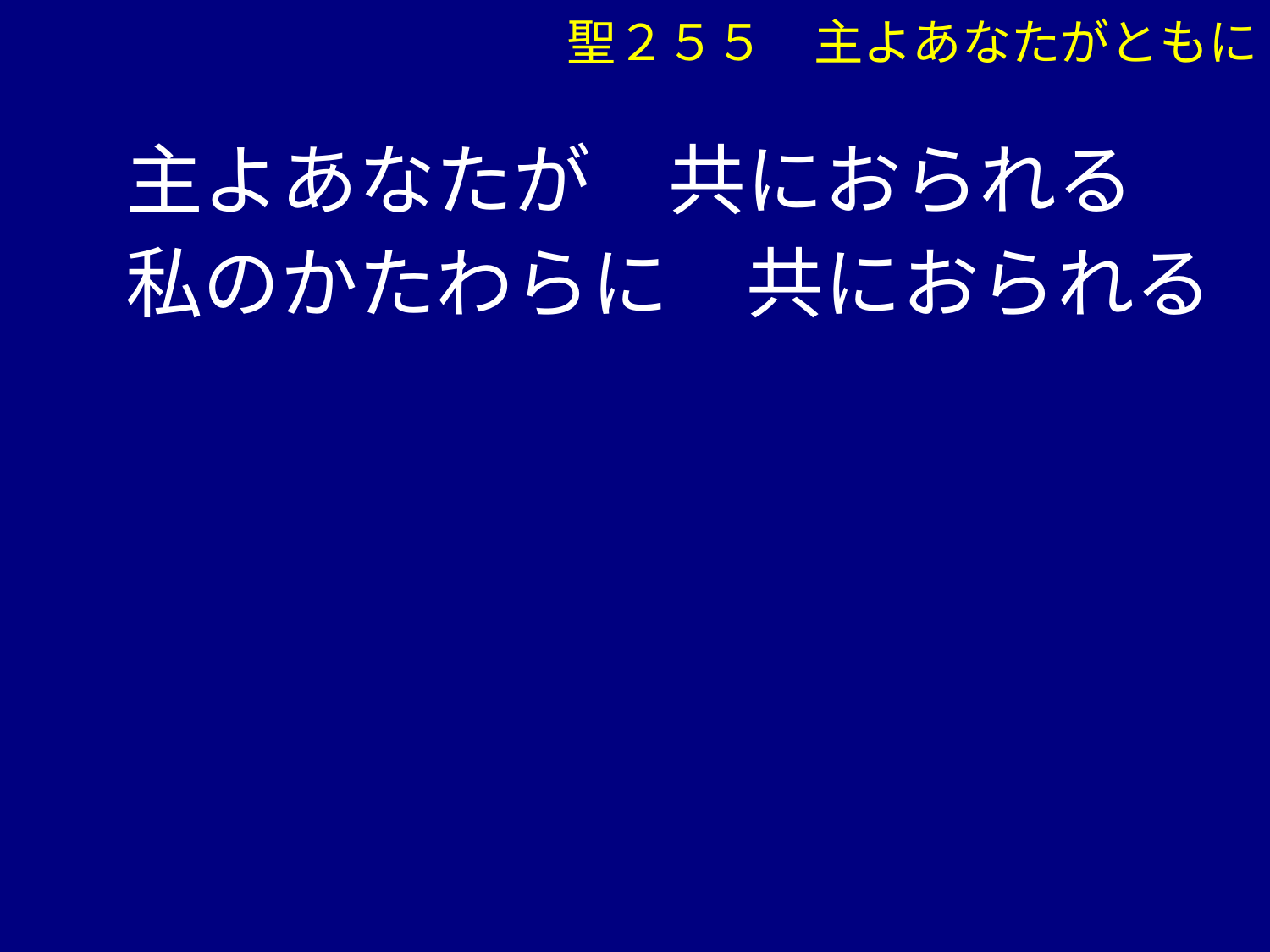

聖２５５　主よあなたがともに
　 主よあなたが　共におられる
　 私のかたわらに　共におられる